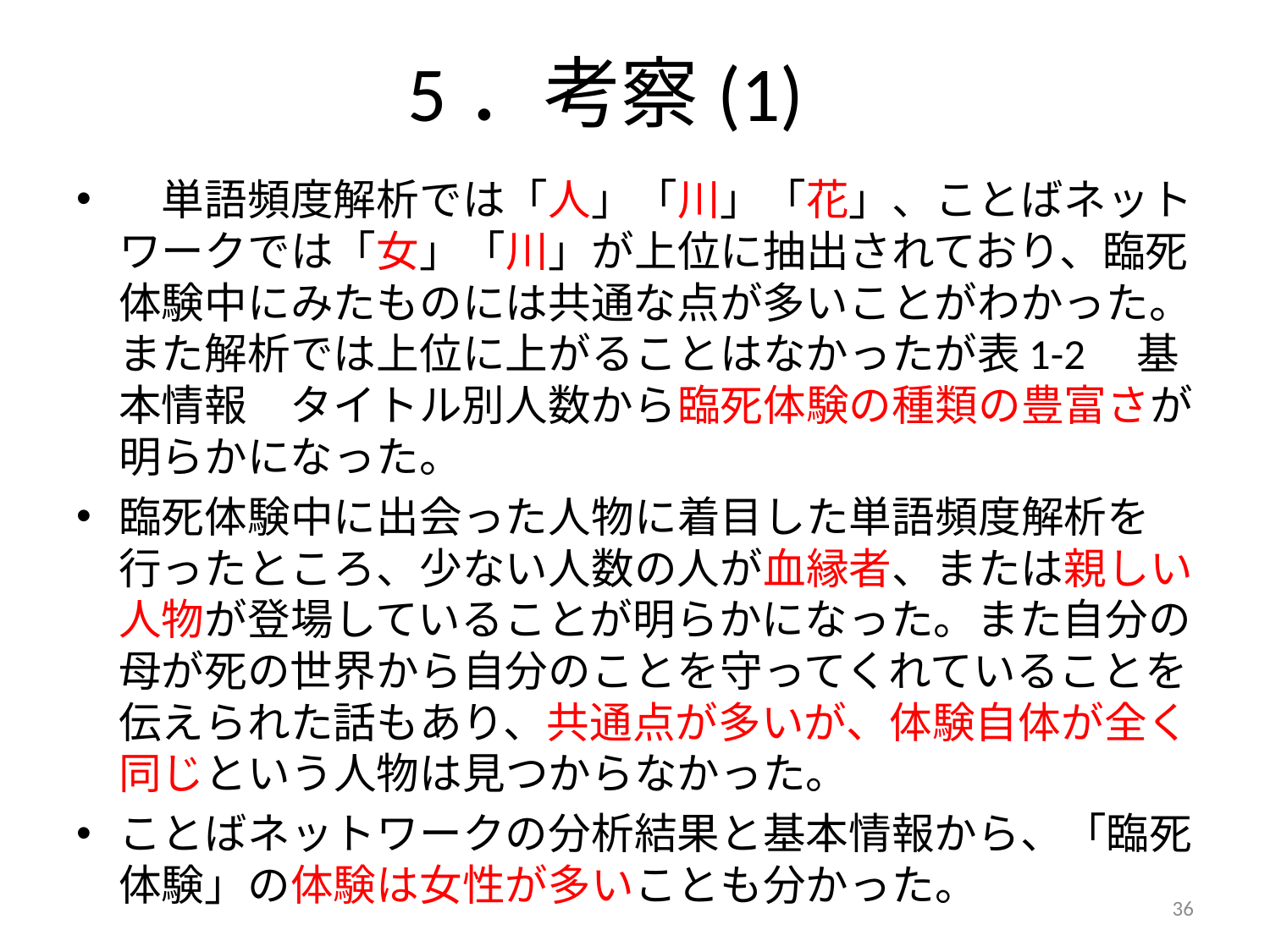

# 5．考察(1)
　単語頻度解析では「人」「川」「花」、ことばネットワークでは「女」「川」が上位に抽出されており、臨死体験中にみたものには共通な点が多いことがわかった。また解析では上位に上がることはなかったが表1-2　基本情報　タイトル別人数から臨死体験の種類の豊富さが明らかになった。
臨死体験中に出会った人物に着目した単語頻度解析を行ったところ、少ない人数の人が血縁者、または親しい人物が登場していることが明らかになった。また自分の母が死の世界から自分のことを守ってくれていることを伝えられた話もあり、共通点が多いが、体験自体が全く同じという人物は見つからなかった。
ことばネットワークの分析結果と基本情報から、「臨死体験」の体験は女性が多いことも分かった。
36